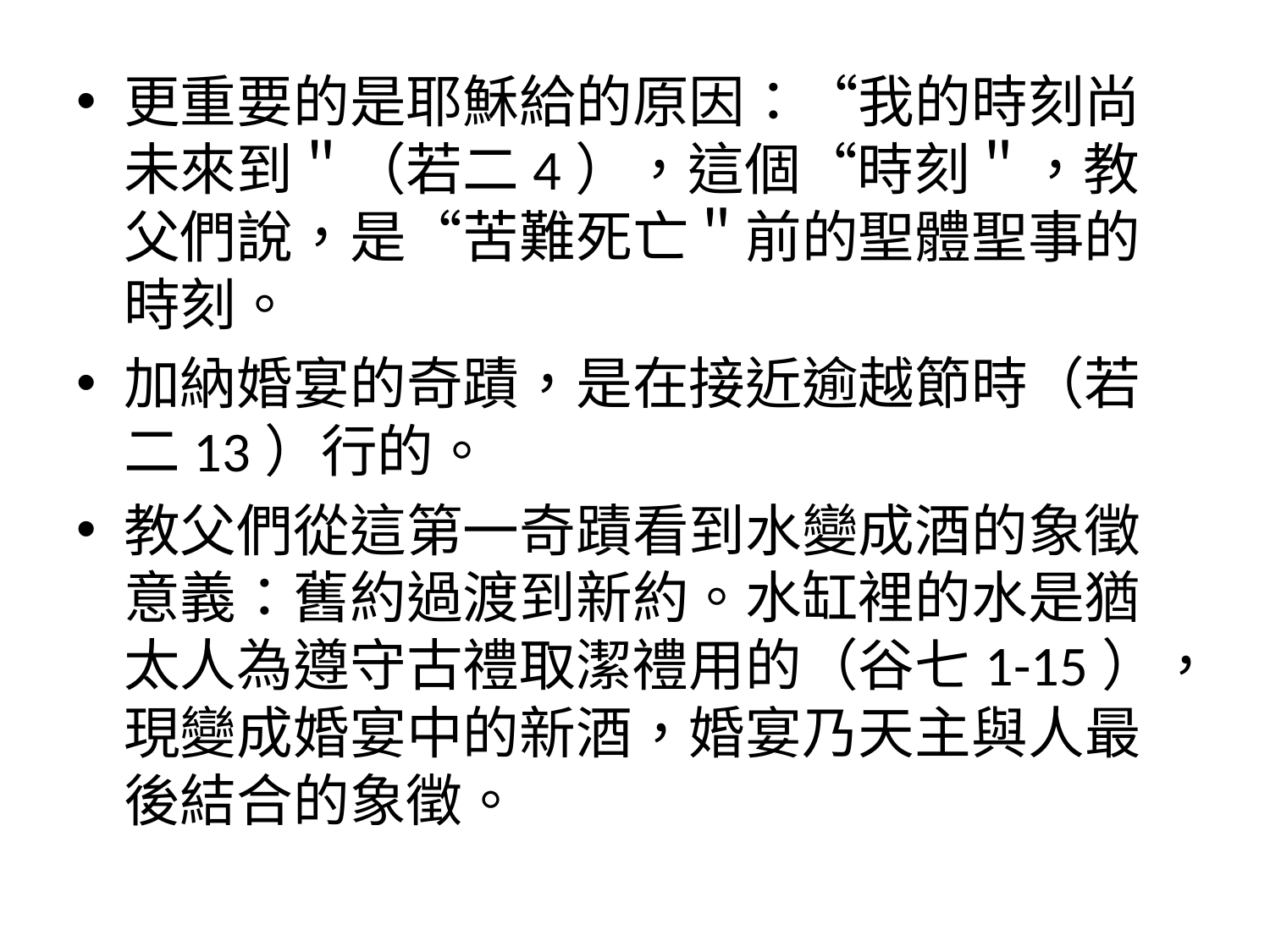

#
更重要的是耶穌給的原因：“我的時刻尚未來到＂（若二4），這個“時刻＂，教父們說，是“苦難死亡＂前的聖體聖事的時刻。
加納婚宴的奇蹟，是在接近逾越節時（若二13）行的。
教父們從這第一奇蹟看到水變成酒的象徵意義：舊約過渡到新約。水缸裡的水是猶太人為遵守古禮取潔禮用的（谷七1-15），現變成婚宴中的新酒，婚宴乃天主與人最後結合的象徵。